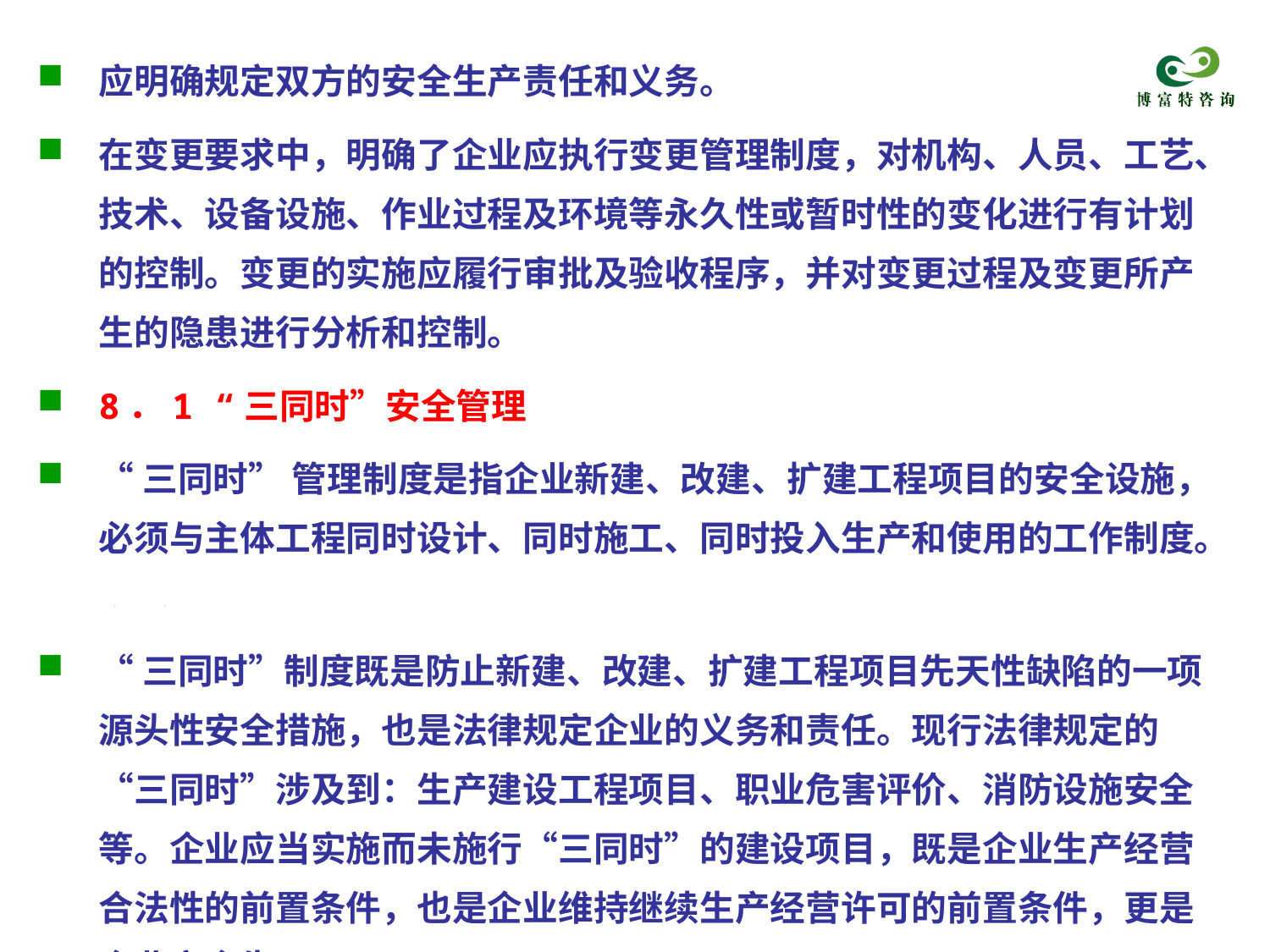

应明确规定双方的安全生产责任和义务。
在变更要求中，明确了企业应执行变更管理制度，对机构、人员、工艺、技术、设备设施、作业过程及环境等永久性或暂时性的变化进行有计划的控制。变更的实施应履行审批及验收程序，并对变更过程及变更所产生的隐患进行分析和控制。
8．1 “三同时”安全管理
“三同时” 管理制度是指企业新建、改建、扩建工程项目的安全设施，必须与主体工程同时设计、同时施工、同时投入生产和使用的工作制度。
“三同时”制度既是防止新建、改建、扩建工程项目先天性缺陷的一项源头性安全措施，也是法律规定企业的义务和责任。现行法律规定的“三同时”涉及到：生产建设工程项目、职业危害评价、消防设施安全等。企业应当实施而未施行“三同时”的建设项目，既是企业生产经营合法性的前置条件，也是企业维持继续生产经营许可的前置条件，更是企业安全生